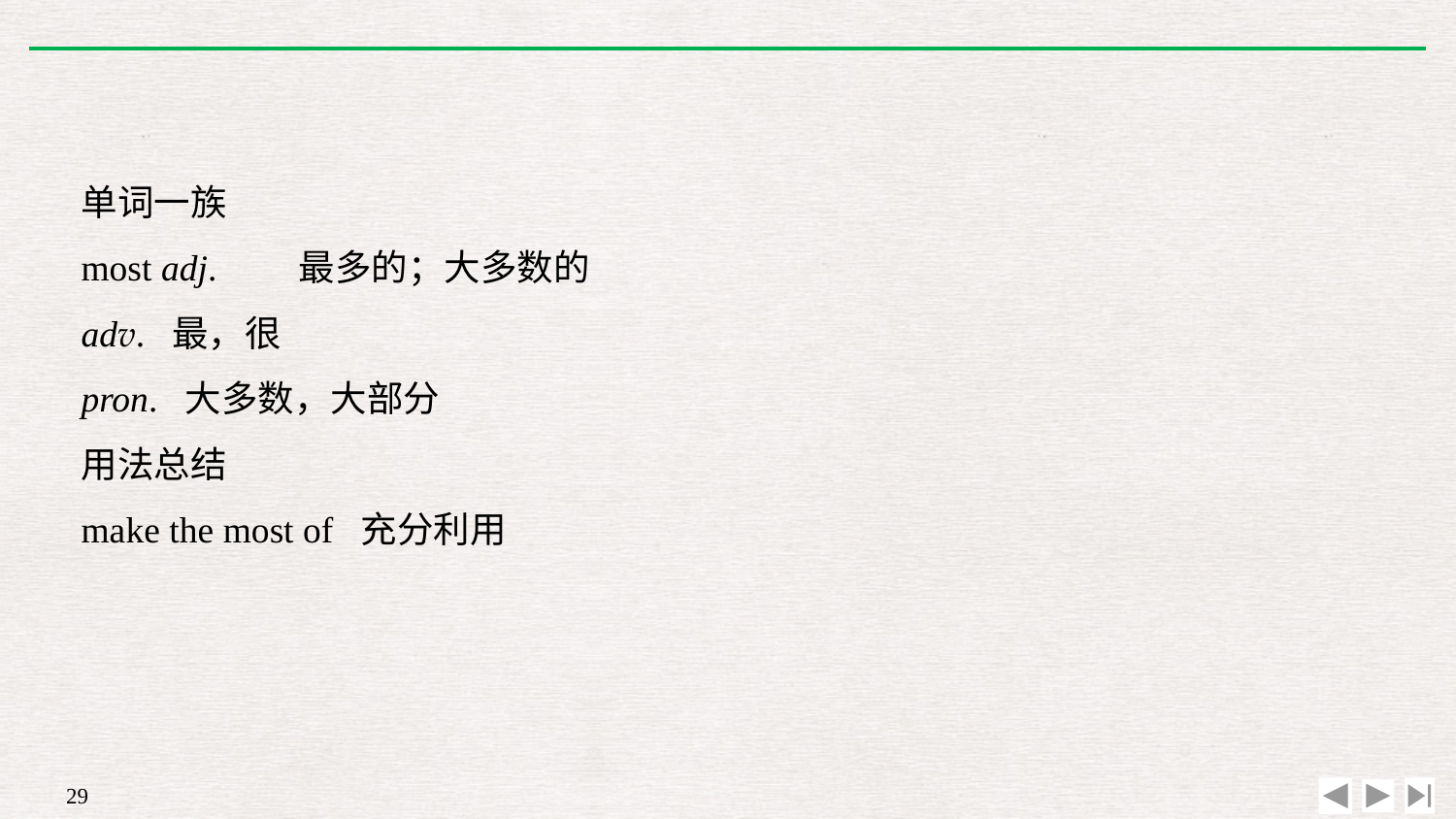

单词一族
most adj.　　最多的；大多数的
adv.  最，很
pron.  大多数，大部分
用法总结
make the most of  充分利用